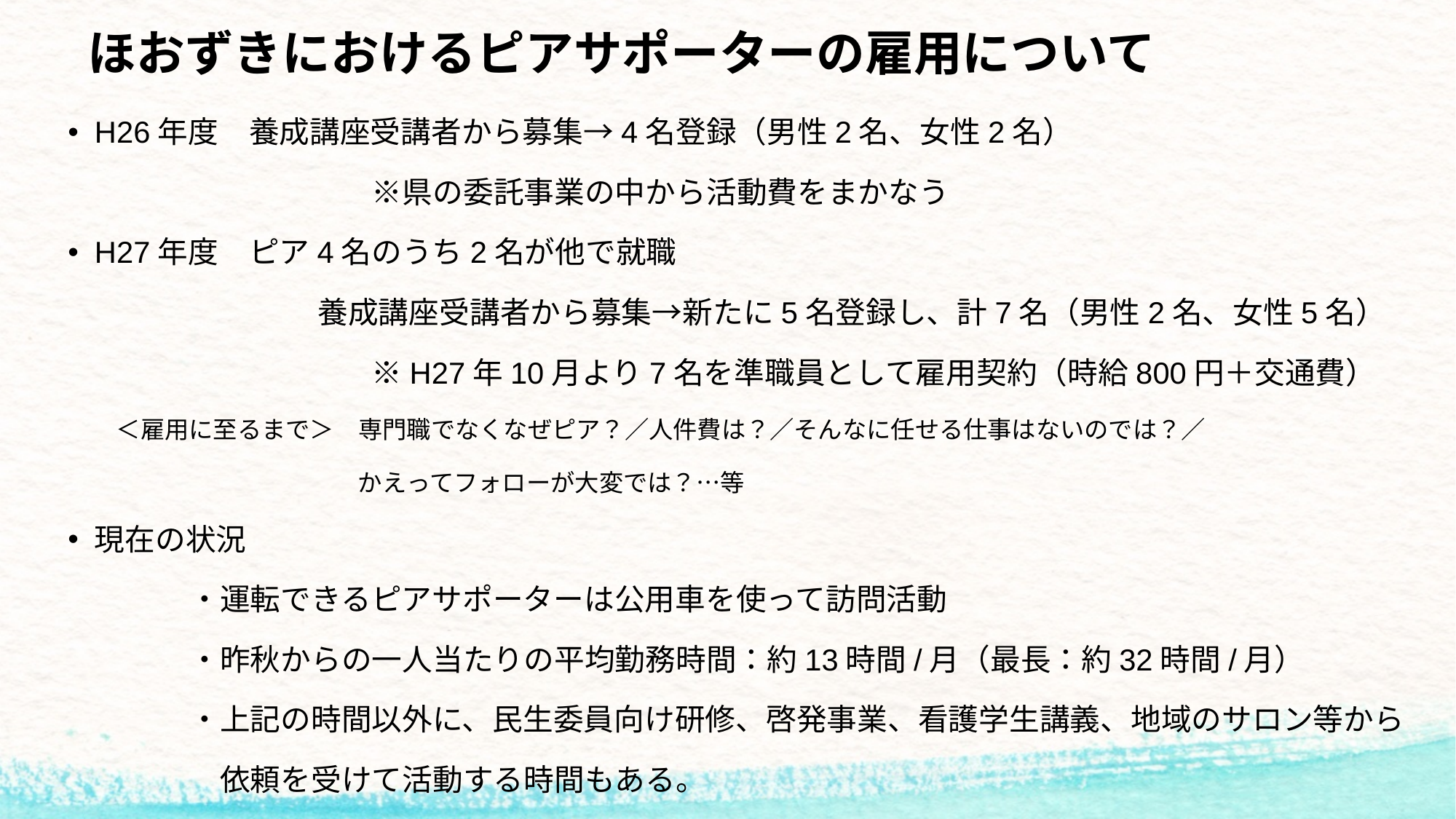

# ほおずきにおけるピアサポーターの雇用について
H26年度　養成講座受講者から募集→4名登録（男性2名、女性2名）
　　　　　　　　　　※県の委託事業の中から活動費をまかなう
H27年度　ピア4名のうち2名が他で就職
　　　　　　　　 養成講座受講者から募集→新たに5名登録し、計7名（男性2名、女性5名）
　　　　　　　　　　※H27年10月より7名を準職員として雇用契約（時給800円＋交通費）
　　＜雇用に至るまで＞　専門職でなくなぜピア？／人件費は？／そんなに任せる仕事はないのでは？／
　　　　　　　　　　　　かえってフォローが大変では？…等
現在の状況
　　　　・運転できるピアサポーターは公用車を使って訪問活動
　　　　・昨秋からの一人当たりの平均勤務時間：約13時間/月（最長：約32時間/月）
　　　　・上記の時間以外に、民生委員向け研修、啓発事業、看護学生講義、地域のサロン等から
　　　　　依頼を受けて活動する時間もある。